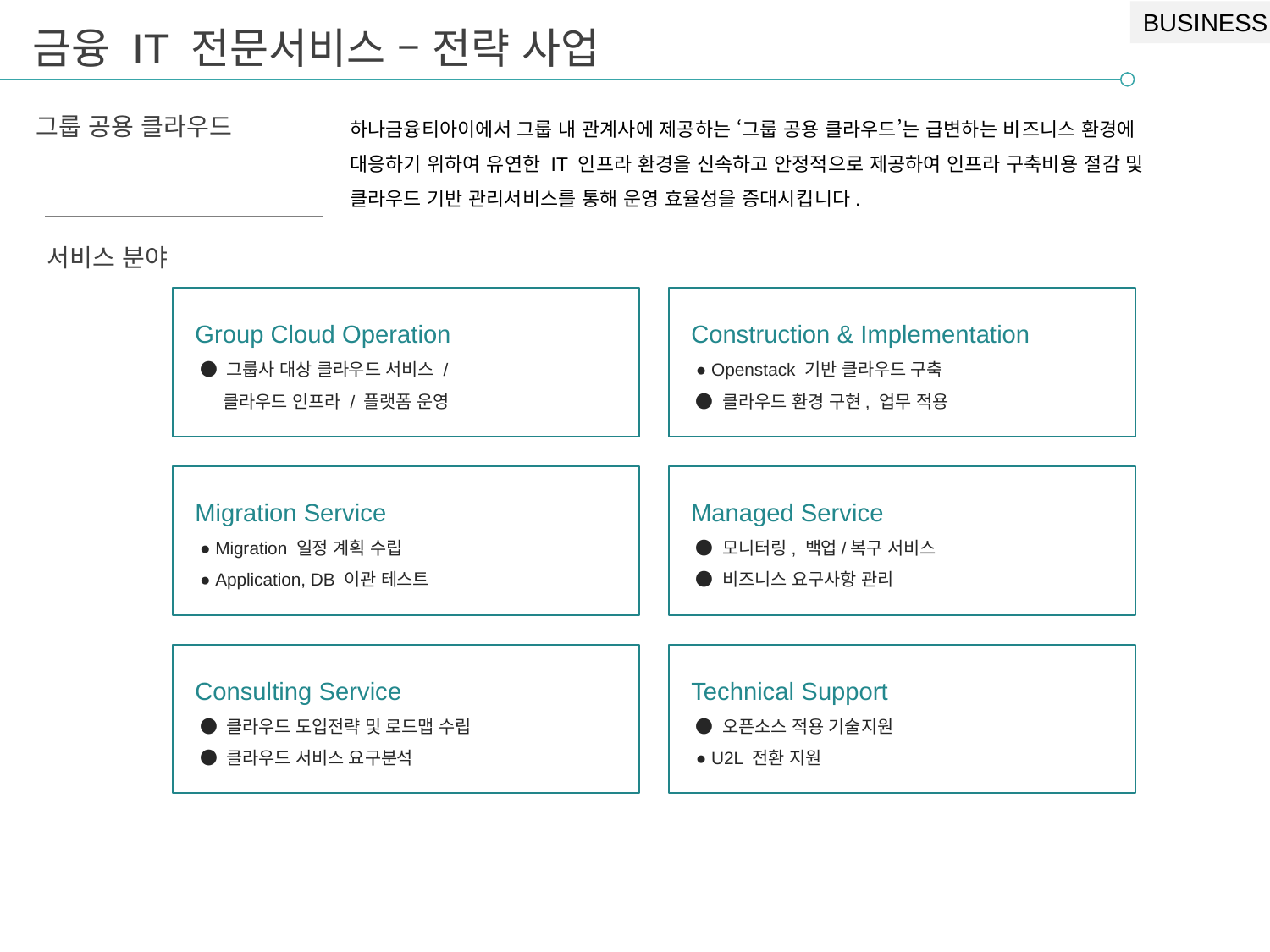

BUSINESS
금융 IT 전문서비스 – 전략 사업

하나금융티아이에서 그룹 내 관계사에 제공하는 ‘그룹 공용 클라우드’는 급변하는 비즈니스 환경에 대응하기 위하여 유연한 IT 인프라 환경을 신속하고 안정적으로 제공하여 인프라 구축비용 절감 및 클라우드 기반 관리서비스를 통해 운영 효율성을 증대시킵니다.
그룹 공용 클라우드
서비스 분야

Group Cloud Operation
 ● 그룹사 대상 클라우드 서비스 /
     클라우드 인프라 / 플랫폼 운영
Construction & Implementation
 ● Openstack 기반 클라우드 구축
 ● 클라우드 환경 구현, 업무 적용

Migration Service
 ● Migration 일정 계획 수립
 ● Application, DB 이관 테스트
Managed Service
 ● 모니터링, 백업/복구 서비스
 ● 비즈니스 요구사항 관리

Consulting Service
 ● 클라우드 도입전략 및 로드맵 수립
 ● 클라우드 서비스 요구분석
Technical Support
 ● 오픈소스 적용 기술지원
 ● U2L 전환 지원